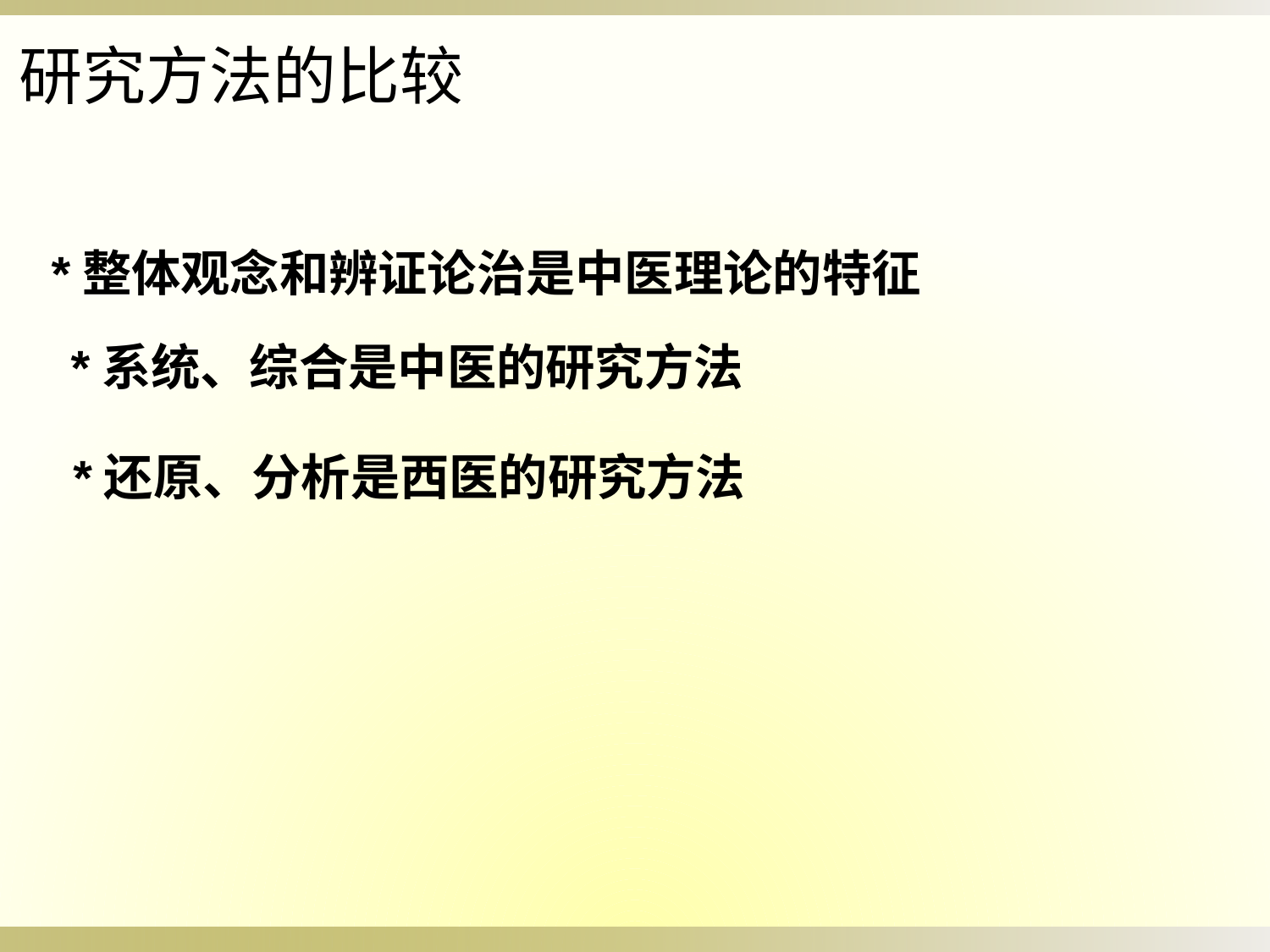

研究方法的比较
*整体观念和辨证论治是中医理论的特征
*系统、综合是中医的研究方法
*还原、分析是西医的研究方法